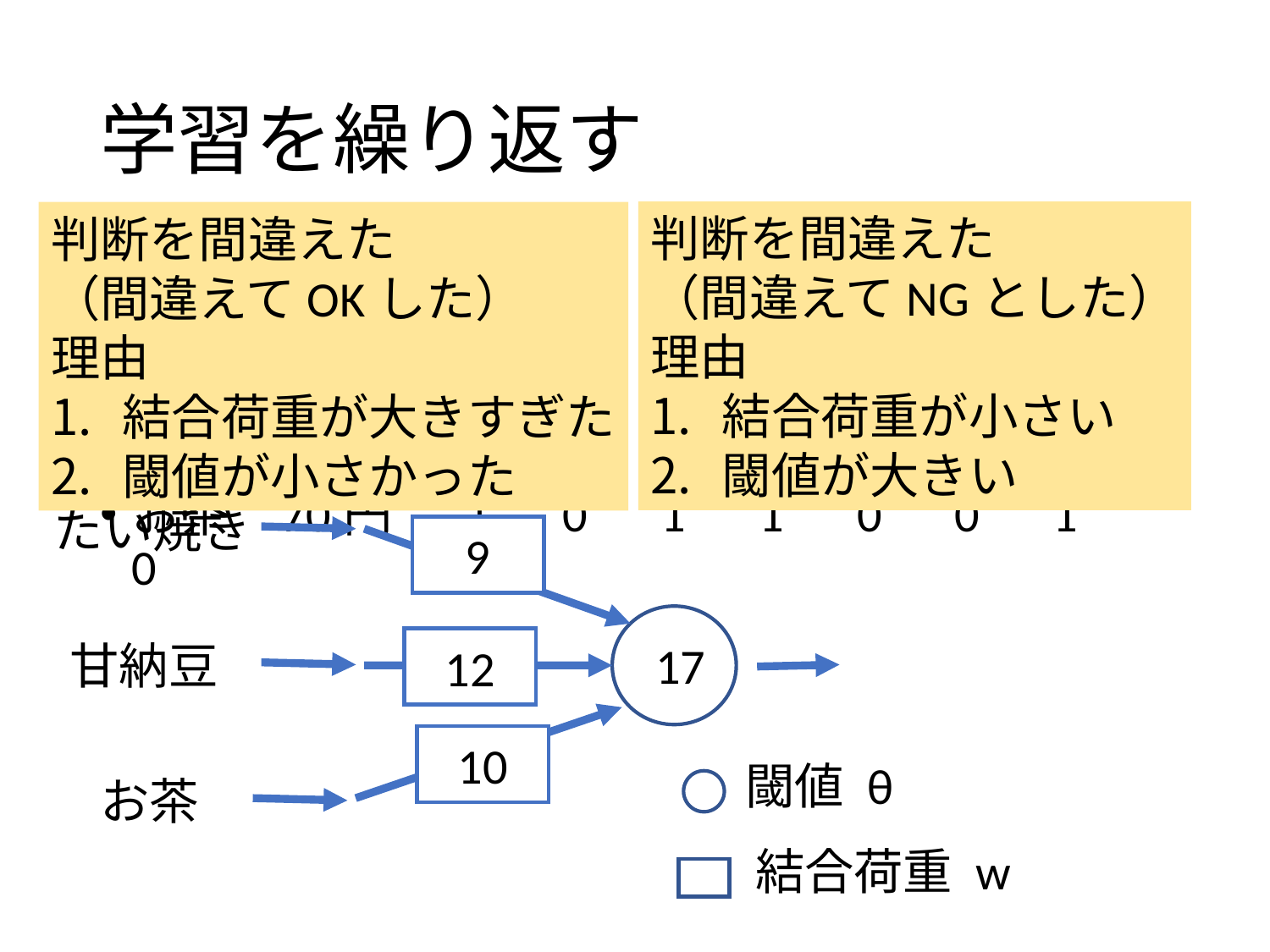

# 学習を繰り返す
判断を間違えた
（間違えてNGとした）
理由
結合荷重が小さい
閾値が大きい
判断を間違えた
（間違えてOKした）
理由
結合荷重が大きすぎた
閾値が小さかった

たい焼き	310円　1　1　1　0　1　0　0　0
甘納豆	220円　1　1　0　1　0　1　0　0
お茶	 70円　 1　0　1　1　0　0　1　0

たい焼き
9

甘納豆
12
17
10
閾値 θ
お茶

結合荷重 w